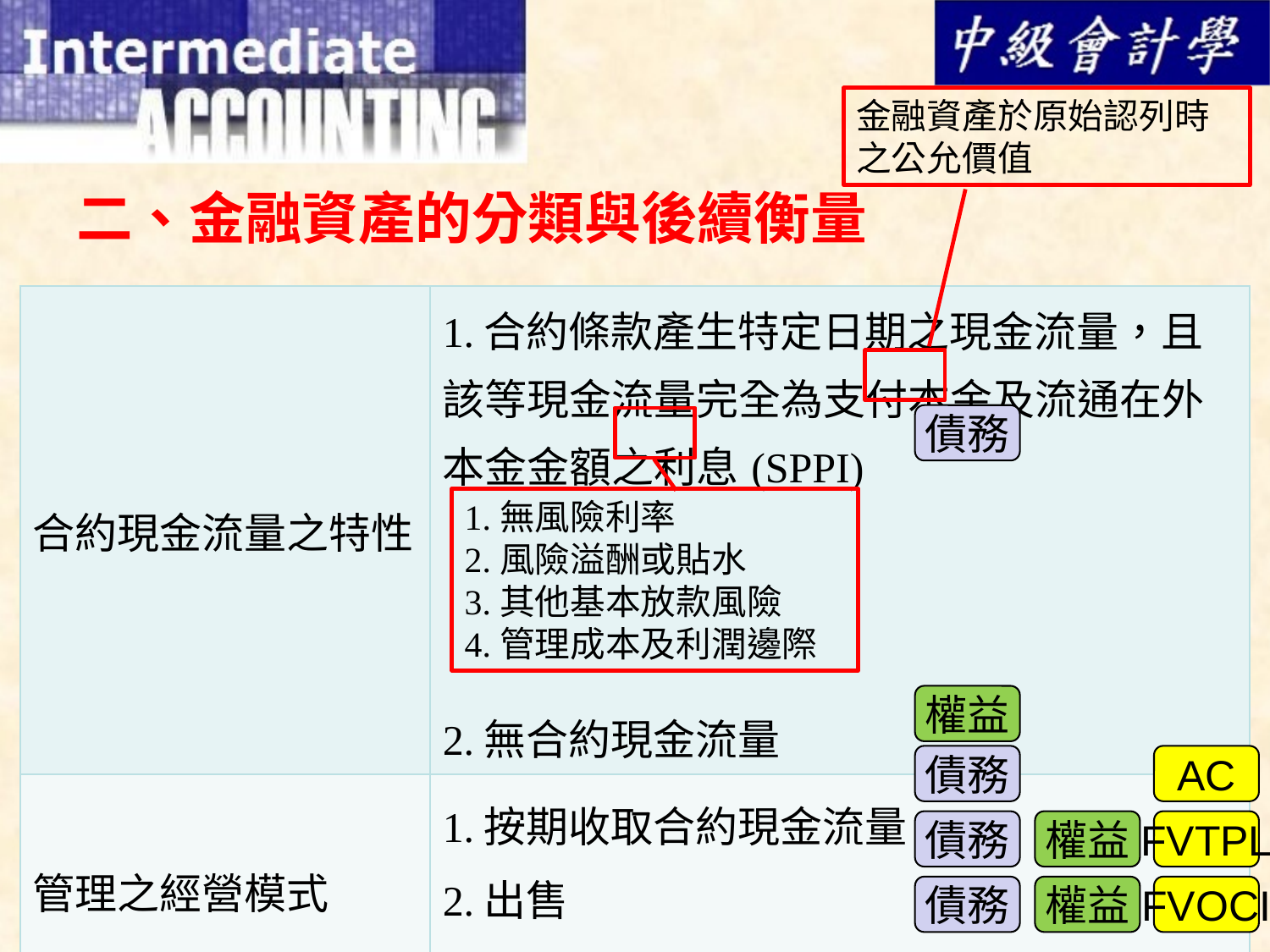

金融資產於原始認列時之公允價值
# 二、金融資產的分類與後續衡量
| 合約現金流量之特性 | 1.合約條款產生特定日期之現金流量，且該等現金流量完全為支付本金及流通在外本金金額之利息(SPPI) 2.無合約現金流量 |
| --- | --- |
| 管理之經營模式 | 1.按期收取合約現金流量 2.出售 3.收取現金流量與出售 |

債務

1.無風險利率
2.風險溢酬或貼水
3.其他基本放款風險
4.管理成本及利潤邊際
權益
債務
AC
債務
權益
FVTPL
債務
權益
FVOCI